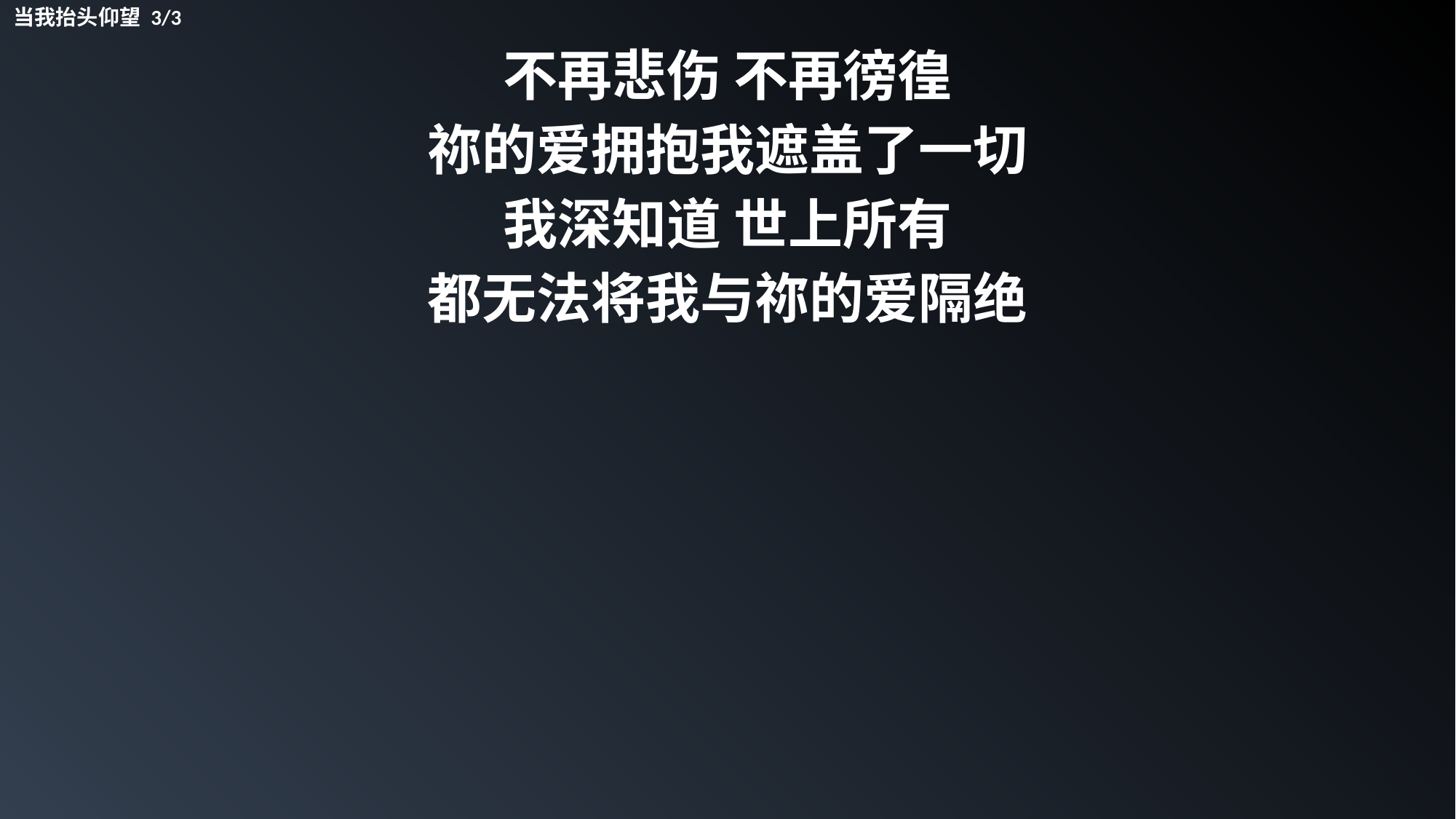

当我抬头仰望 3/3
不再悲伤 不再徬徨
祢的爱拥抱我遮盖了一切
我深知道 世上所有
都无法将我与祢的爱隔绝